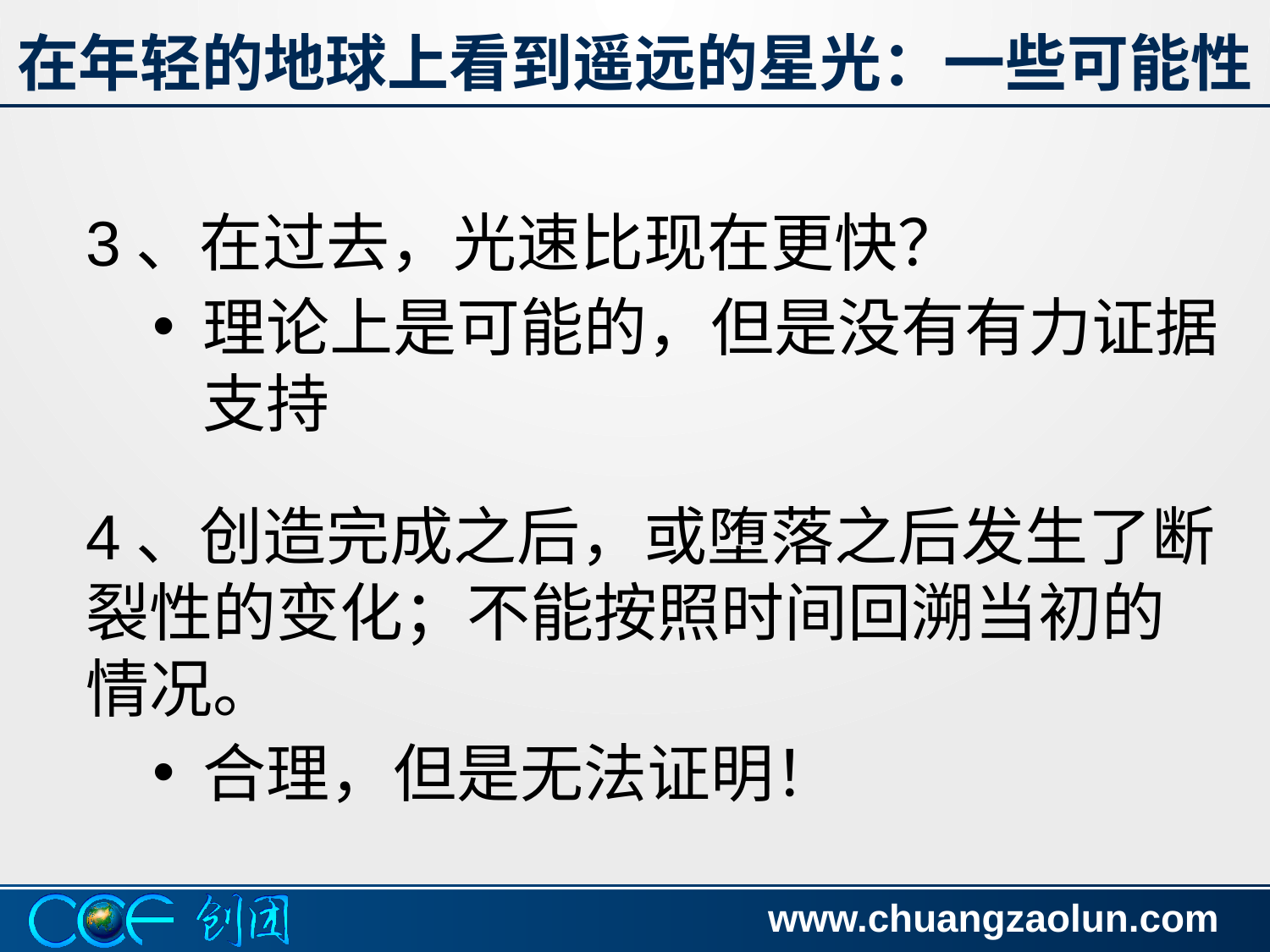

# 在年轻的地球上看到遥远的星光：一些可能性
3、在过去，光速比现在更快？
理论上是可能的，但是没有有力证据支持

4、创造完成之后，或堕落之后发生了断裂性的变化；不能按照时间回溯当初的情况。
合理，但是无法证明！